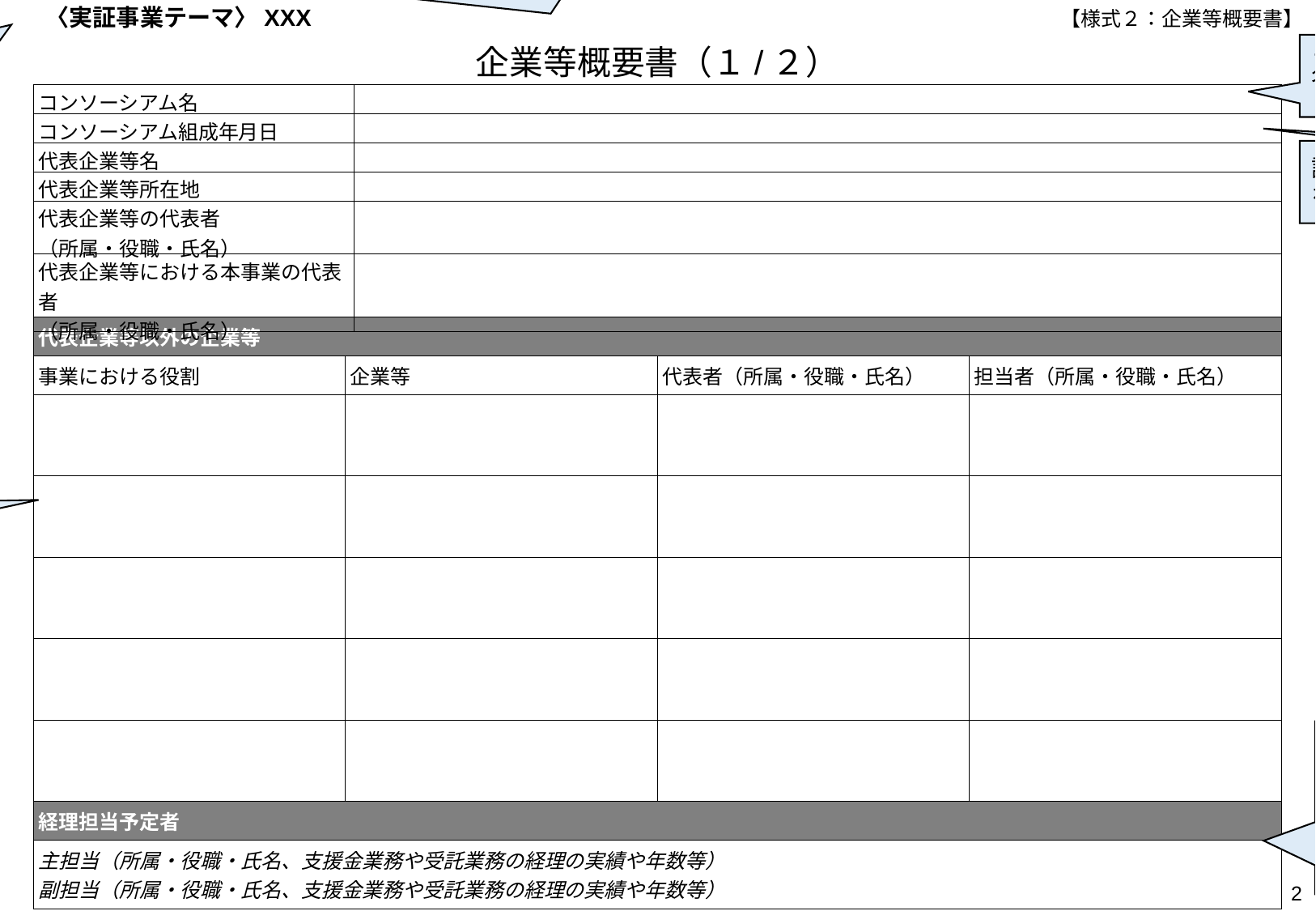

【様式２：企業等概要書】
選択した実証事業テーマとその番号を記入してください。
①-1. 観光地を中心とした地域活性化の好循環モデル
①-2. 観光産業を中心とした地域活性化の好循環モデル
②	生成AI活用モデル
③	オープンデータ推進モデル
様式２：企業等概要書
注：水色のコメントは、提出時に削除してください。
〈実証事業テーマ〉XXX
企業等概要書（１/２）
コンソーシアム名・代表企業等名には、（）でふりがなも記載してください。
| コンソーシアム名 |  |
| --- | --- |
| コンソーシアム組成年月日 |  |
| 代表企業等名 |  |
| 代表企業等所在地 |  |
| 代表企業等の代表者 （所属・役職・氏名） |  |
| 代表企業等における本事業の代表者 （所属・役職・氏名） |  |
設立予定の場合は、その予定日を記載してください。
| 代表企業等以外の企業等 |  |  |  |
| --- | --- | --- | --- |
| 事業における役割 | 企業等 | 代表者（所属・役職・氏名） | 担当者（所属・役職・氏名） |
|  |  |  |  |
|  |  |  |  |
|  |  |  |  |
|  |  |  |  |
|  |  |  |  |
| 経理担当予定者 |  |  |  |
| 主担当（所属・役職・氏名、支援金業務や受託業務の経理の実績や年数等） 副担当（所属・役職・氏名、支援金業務や受託業務の経理の実績や年数等） |  |  |  |
行は適宜追加してください。
経理担当予定者（主担当、副担当）は代表企業等とし、所属・役職・氏名、支援金業務や受託業務の経理の実績や年数等について記載してください。
2